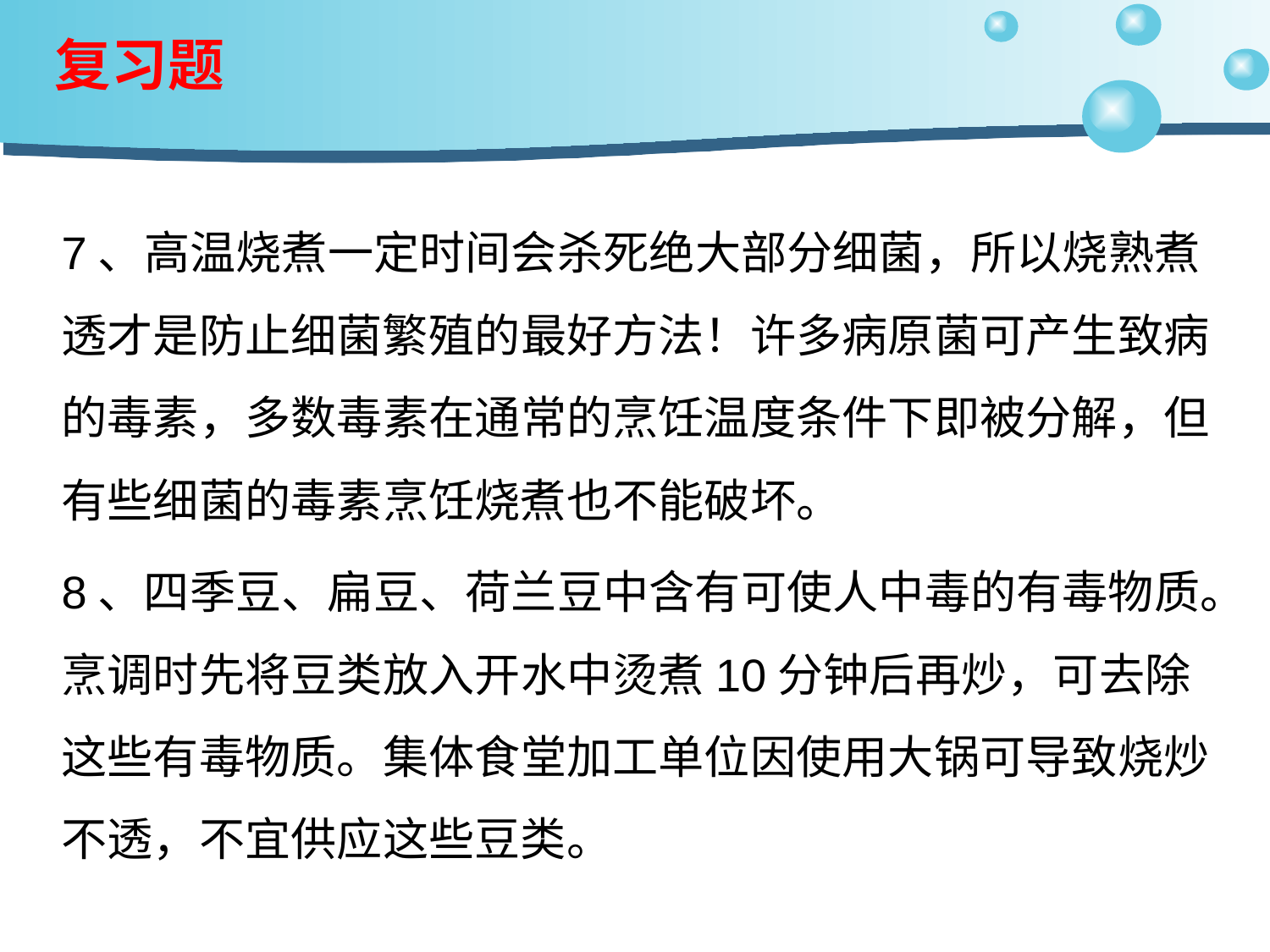

# 复习题
7、高温烧煮一定时间会杀死绝大部分细菌，所以烧熟煮透才是防止细菌繁殖的最好方法！许多病原菌可产生致病的毒素，多数毒素在通常的烹饪温度条件下即被分解，但有些细菌的毒素烹饪烧煮也不能破坏。
8、四季豆、扁豆、荷兰豆中含有可使人中毒的有毒物质。烹调时先将豆类放入开水中烫煮10分钟后再炒，可去除这些有毒物质。集体食堂加工单位因使用大锅可导致烧炒不透，不宜供应这些豆类。